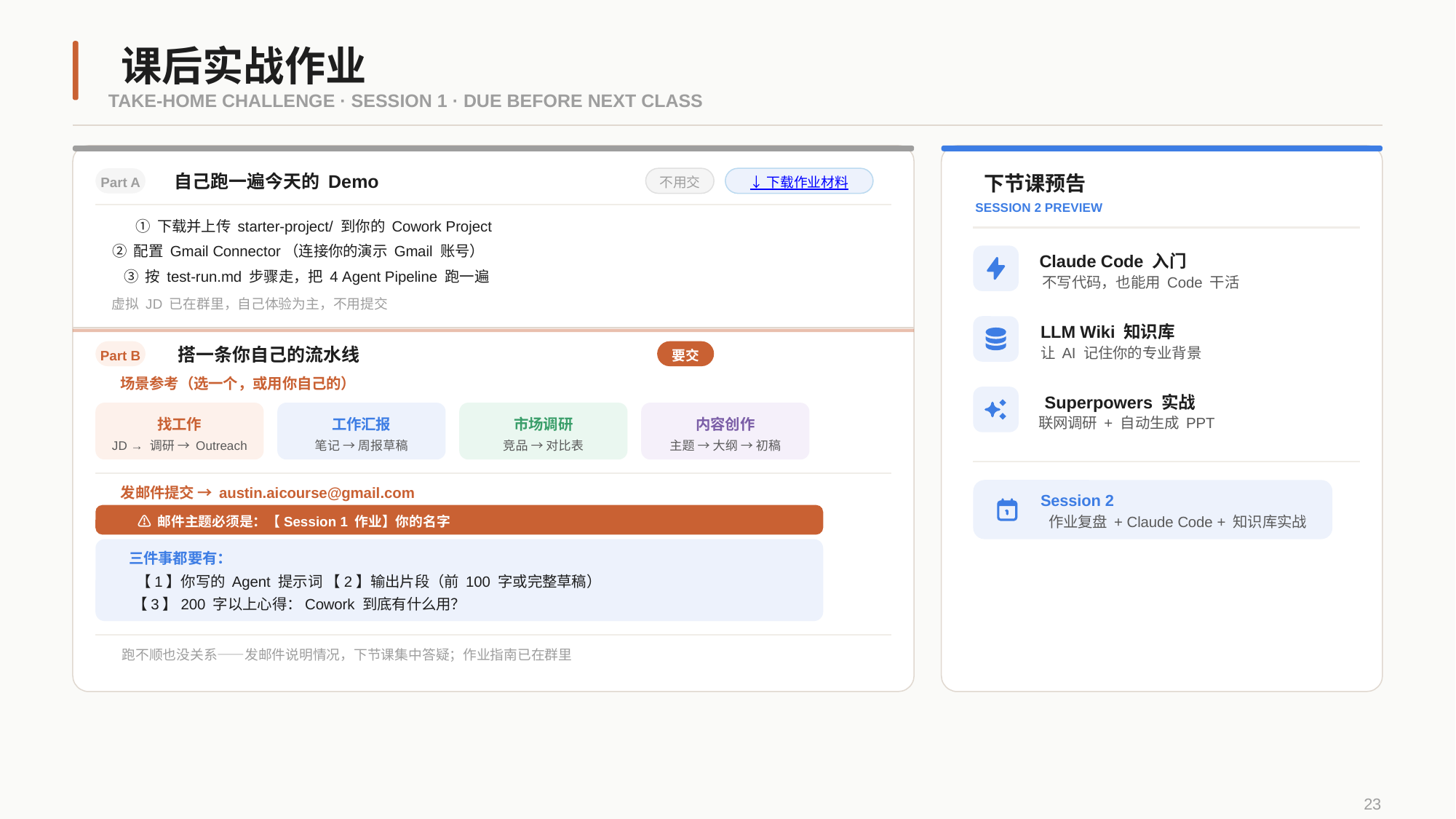

课后实战作业

TAKE-HOME CHALLENGE · SESSION 1 · DUE BEFORE NEXT CLASS

自己跑一遍今天的 Demo
下节课预告
Part A
不用交
↓ 下载作业材料
SESSION 2 PREVIEW

① 下载并上传 starter-project/ 到你的 Cowork Project

② 配置 Gmail Connector（连接你的演示 Gmail 账号）

Claude Code 入门

③ 按 test-run.md 步骤走，把 4 Agent Pipeline 跑一遍
不写代码，也能用 Code 干活
虚拟 JD 已在群里，自己体验为主，不用提交

LLM Wiki 知识库

搭一条你自己的流水线
让 AI 记住你的专业背景
Part B
要交
场景参考（选一个，或用你自己的）

Superpowers 实战

联网调研 + 自动生成 PPT
找工作
工作汇报
市场调研
内容创作
JD → 调研 → Outreach
笔记 → 周报草稿
竞品 → 对比表
主题 → 大纲 → 初稿

发邮件提交 → austin.aicourse@gmail.com
Session 2

⚠ 邮件主题必须是：【Session 1 作业】你的名字
作业复盘 + Claude Code + 知识库实战

三件事都要有：
【1】你写的 Agent 提示词 【2】输出片段（前 100 字或完整草稿）
【3】200 字以上心得：Cowork 到底有什么用？

跑不顺也没关系——发邮件说明情况，下节课集中答疑；作业指南已在群里
23